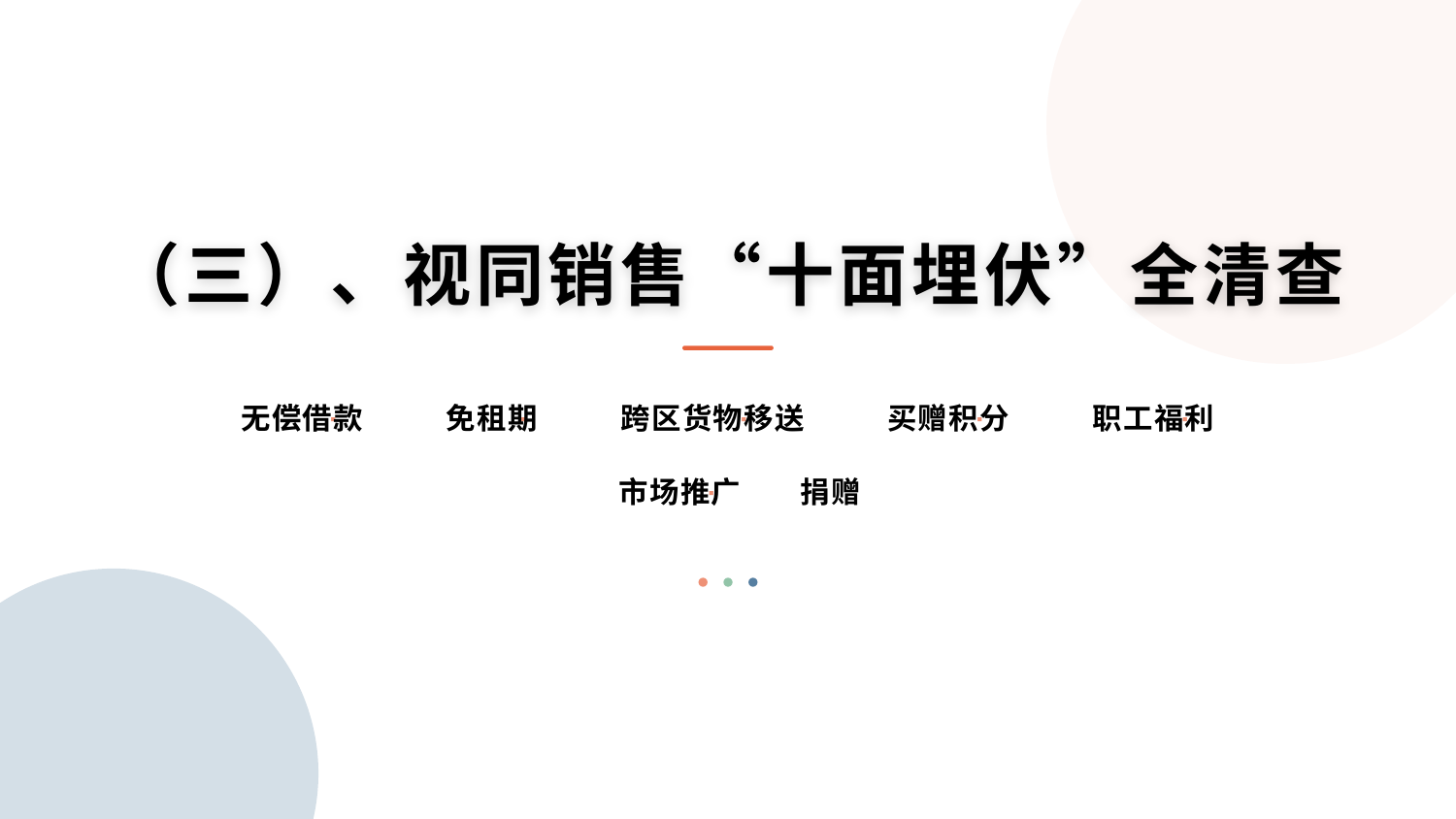

（三）、视同销售“十面埋伏”全清查

无偿借款
·
免租期
·
跨区货物移送
·
买赠积分
·
职工福利
·
市场推广
·
捐赠